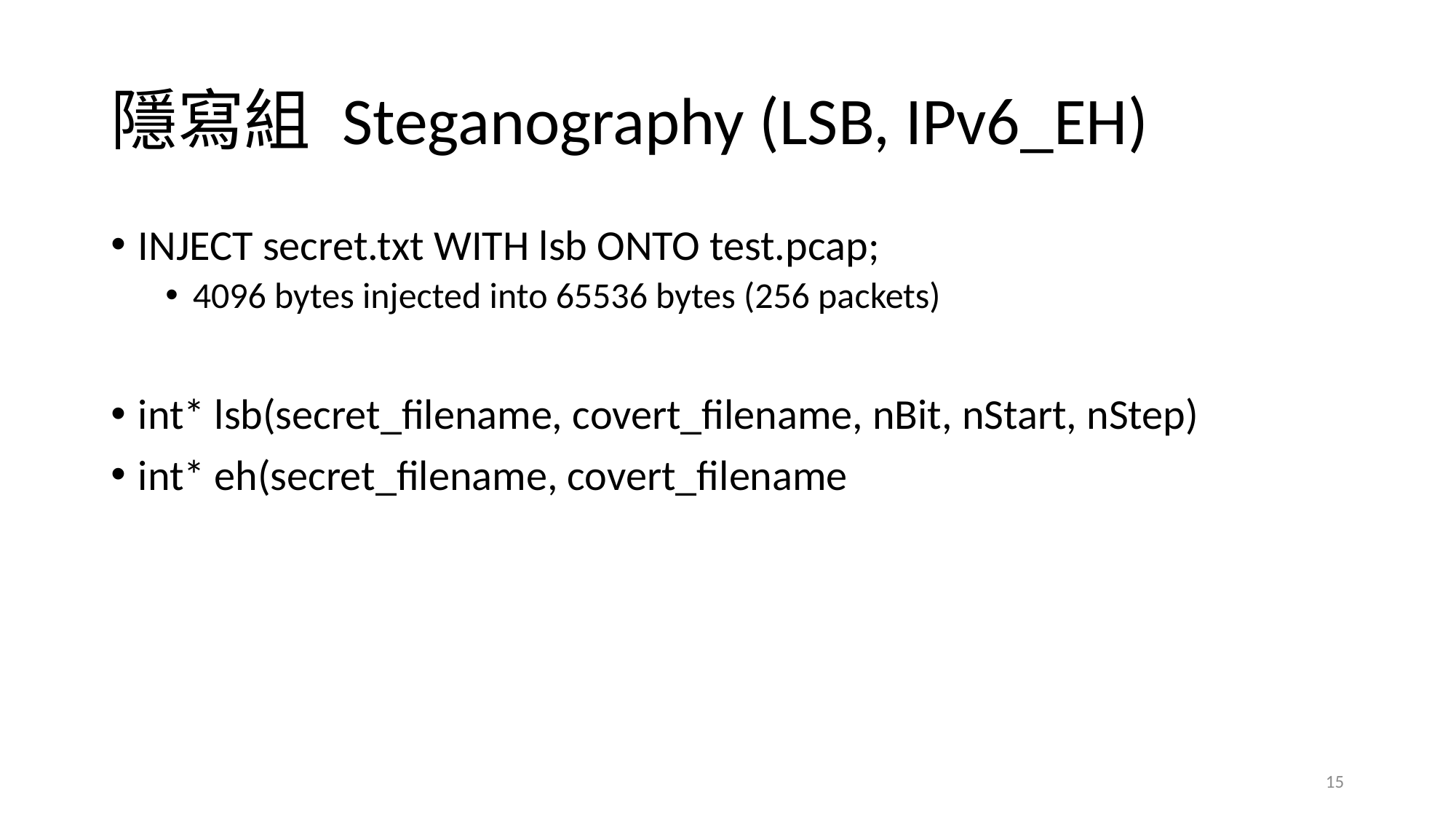

# 隱寫組 Steganography (LSB, IPv6_EH)
INJECT secret.txt WITH lsb ONTO test.pcap;
4096 bytes injected into 65536 bytes (256 packets)

int* lsb(secret_filename, covert_filename, nBit, nStart, nStep)
int* eh(secret_filename, covert_filename
15